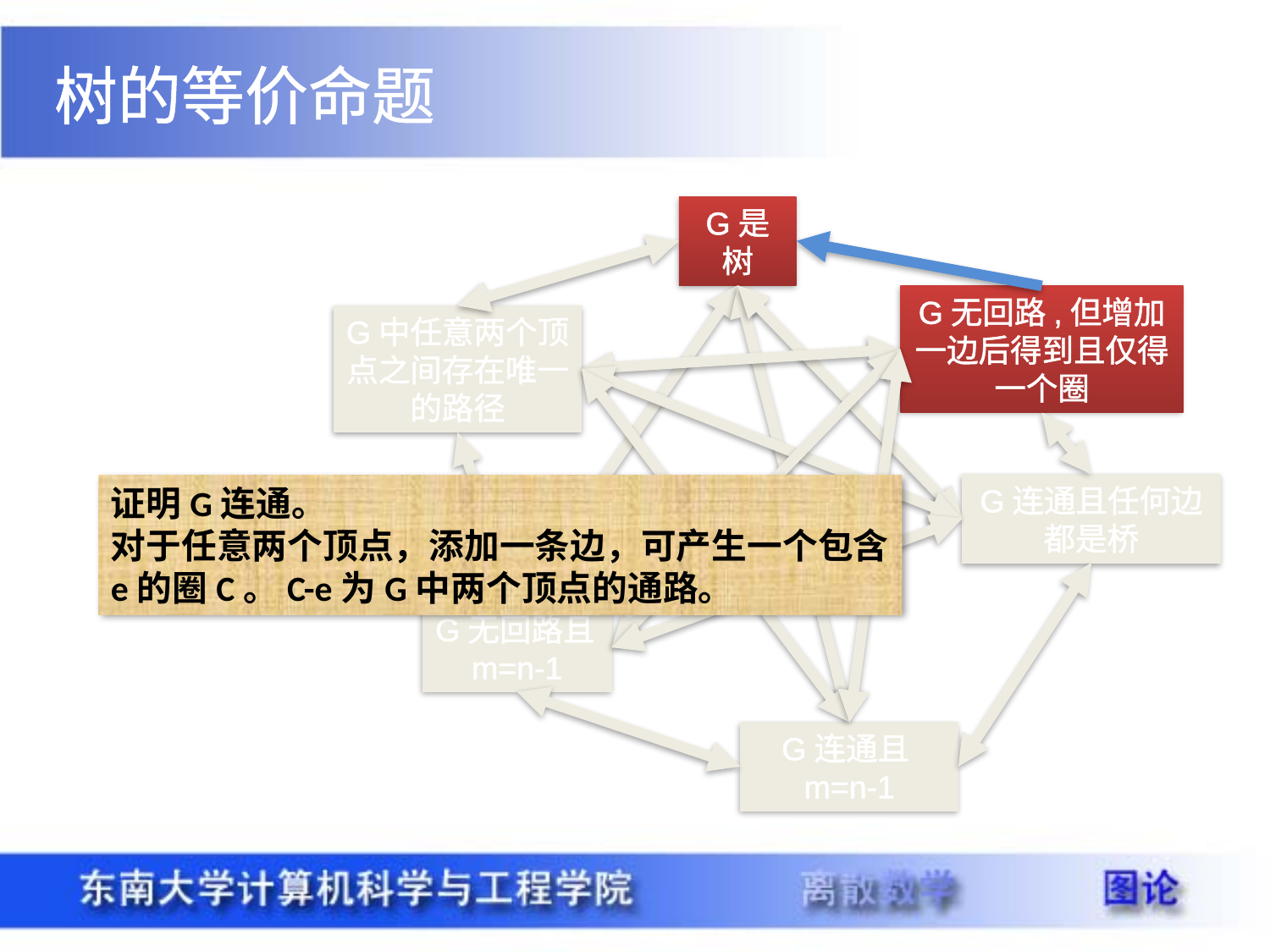

树的等价命题
G是树
G无回路,但增加一边后得到且仅得一个圈
G中任意两个顶点之间存在唯一的路径
G连通且任何边都是桥
证明G连通。
对于任意两个顶点，添加一条边，可产生一个包含e的圈C。C-e为G中两个顶点的通路。
G无回路且m=n-1
G连通且m=n-1